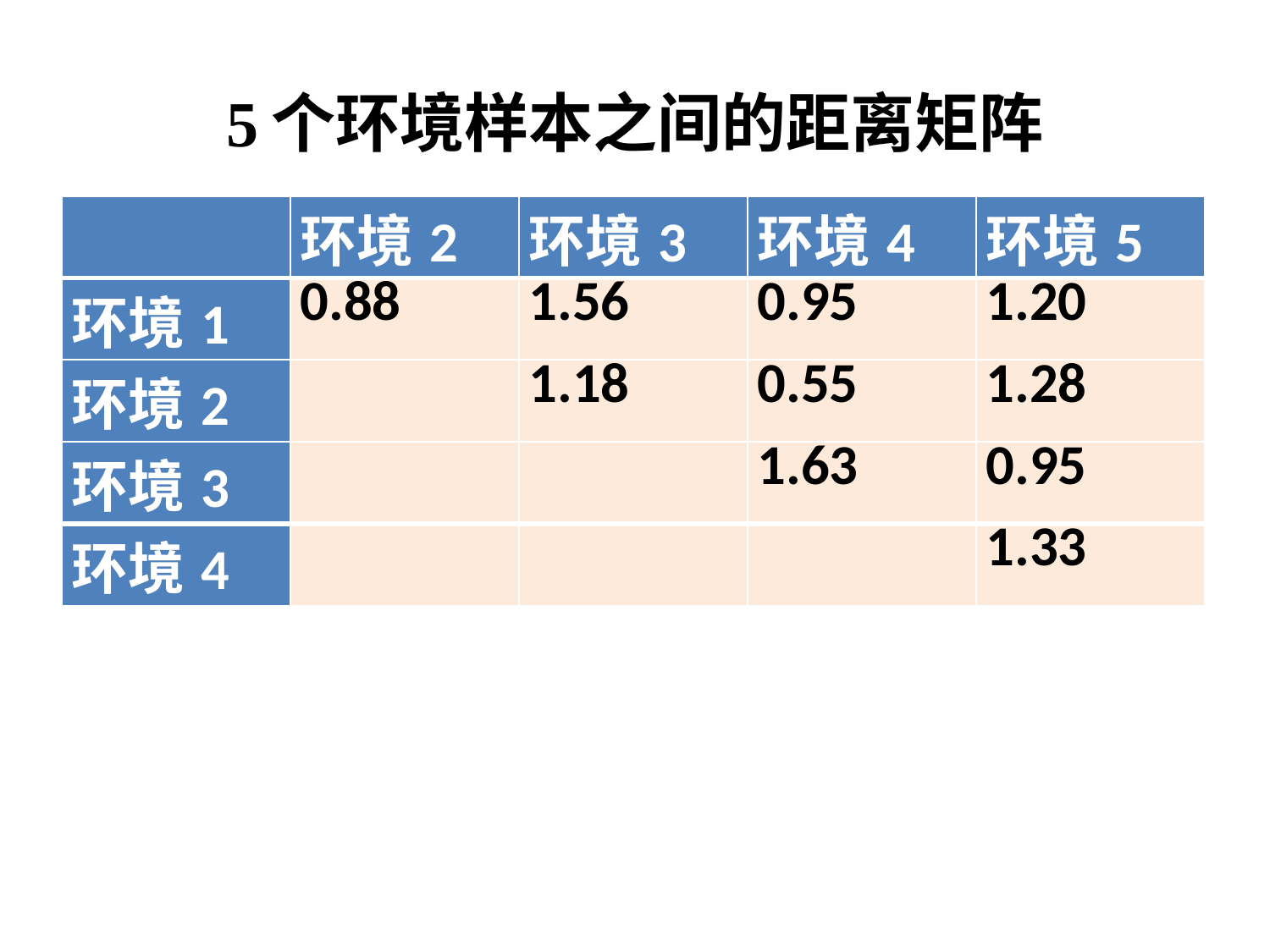

# 5个环境样本之间的距离矩阵
|  | 环境2 | 环境3 | 环境4 | 环境5 |
| --- | --- | --- | --- | --- |
| 环境1 | 0.88 | 1.56 | 0.95 | 1.20 |
| 环境2 |  | 1.18 | 0.55 | 1.28 |
| 环境3 |  |  | 1.63 | 0.95 |
| 环境4 |  |  |  | 1.33 |